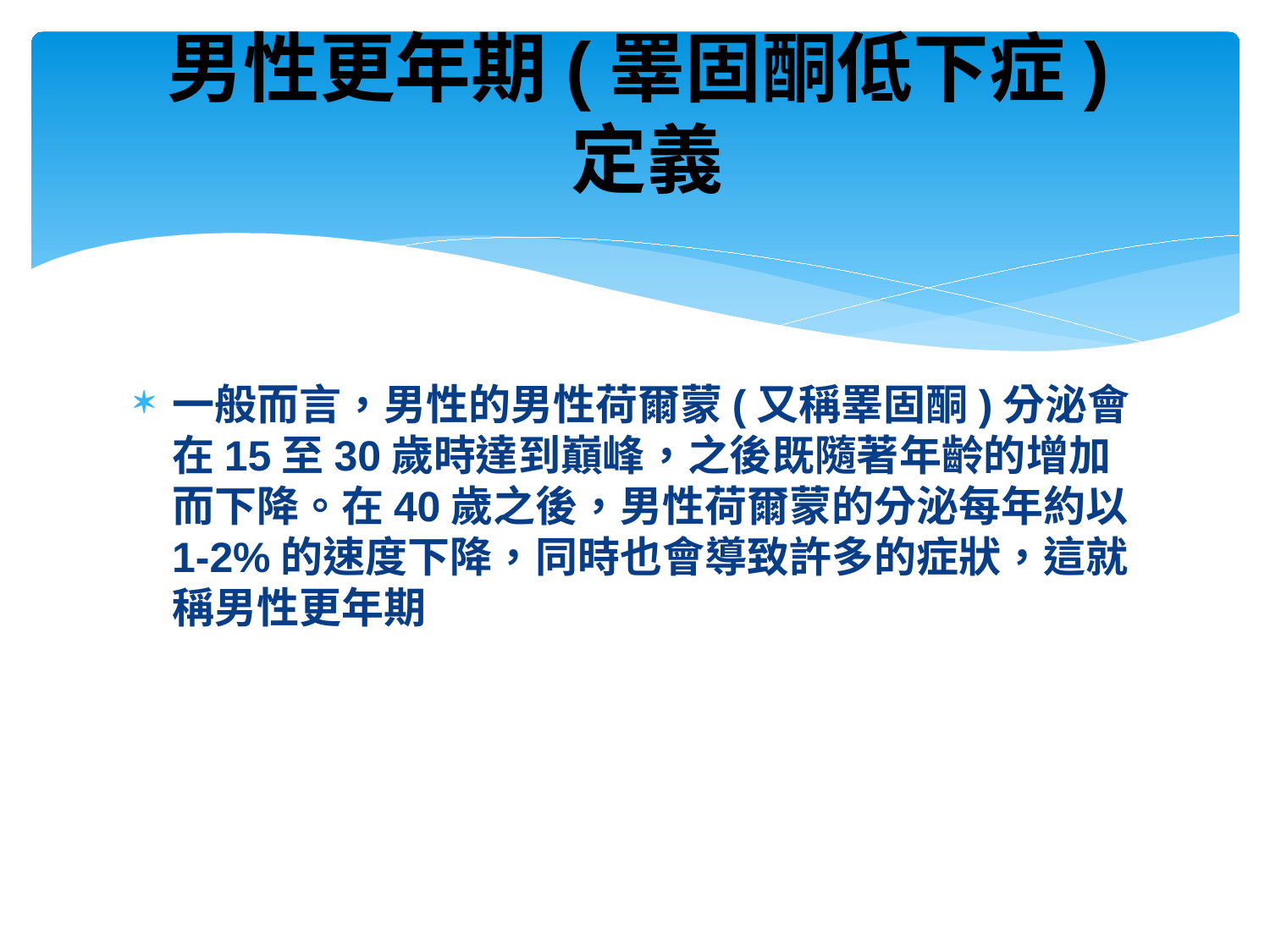

# 男性更年期(睪固酮低下症)定義
一般而言，男性的男性荷爾蒙(又稱睪固酮)分泌會在15至30歲時達到巔峰，之後既隨著年齡的增加而下降。在40歲之後，男性荷爾蒙的分泌每年約以1-2%的速度下降，同時也會導致許多的症狀，這就稱男性更年期